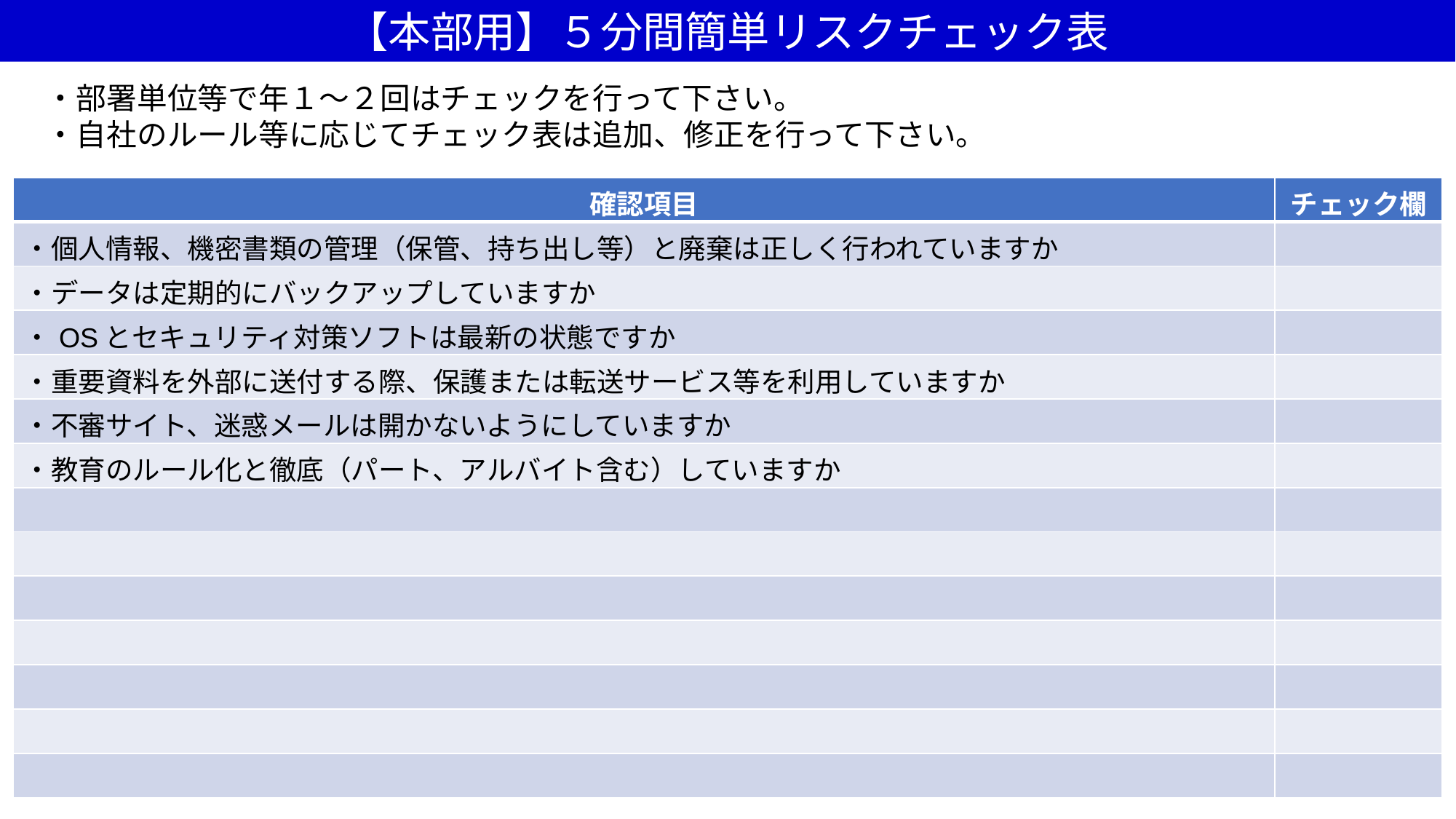

【本部用】５分間簡単リスクチェック表
　・部署単位等で年１～２回はチェックを行って下さい。
　・自社のルール等に応じてチェック表は追加、修正を行って下さい。
| 確認項目 | チェック欄 |
| --- | --- |
| ・個人情報、機密書類の管理（保管、持ち出し等）と廃棄は正しく行われていますか |  |
| ・データは定期的にバックアップしていますか |  |
| ・OSとセキュリティ対策ソフトは最新の状態ですか |  |
| ・重要資料を外部に送付する際、保護または転送サービス等を利用していますか |  |
| ・不審サイト、迷惑メールは開かないようにしていますか |  |
| ・教育のルール化と徹底（パート、アルバイト含む）していますか |  |
|  |  |
|  |  |
|  |  |
|  |  |
|  |  |
|  |  |
|  |  |